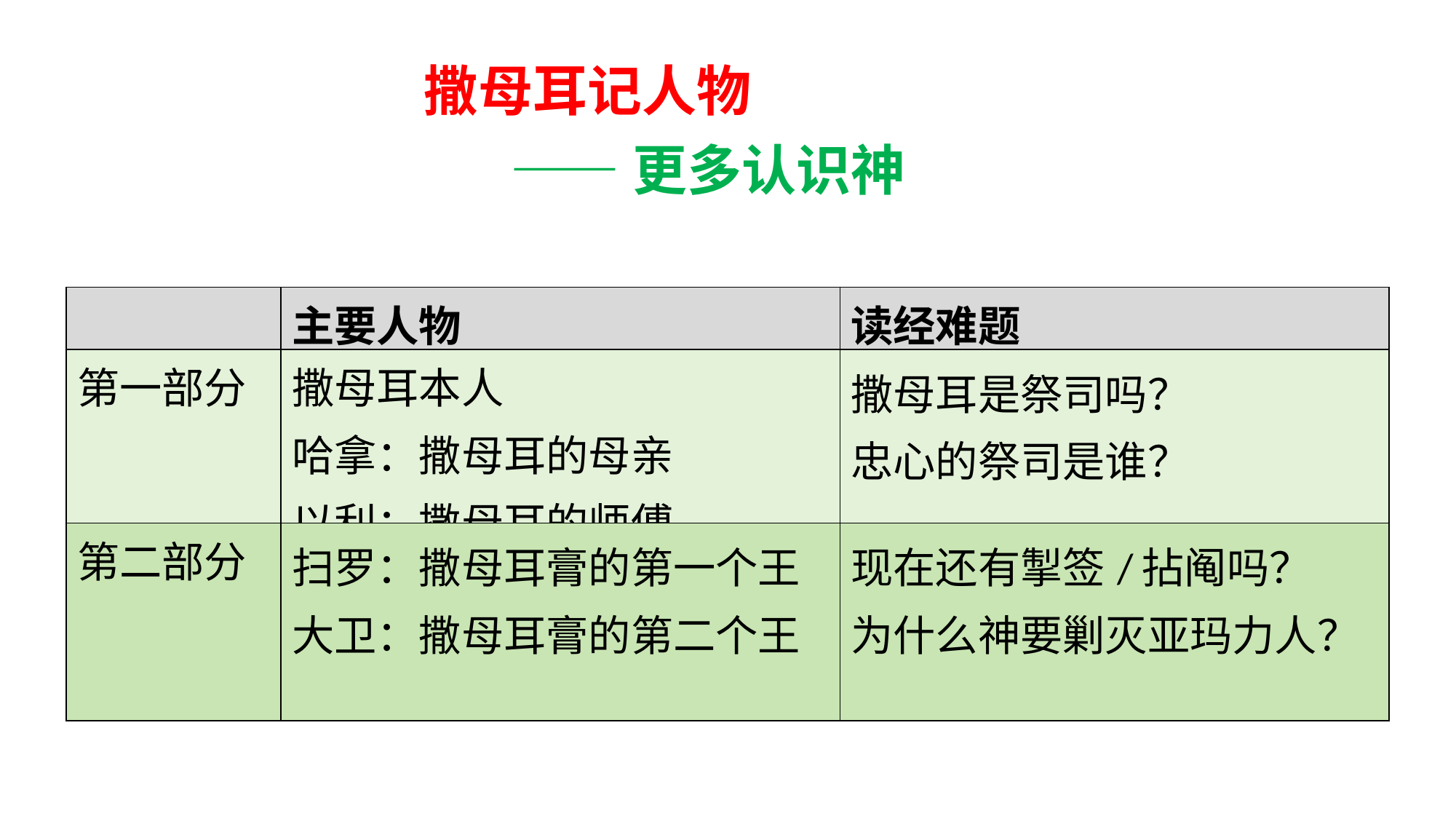

撒母耳记人物
       ——更多认识神

|  | 主要人物 | 读经难题 |
| --- | --- | --- |
| 第一部分 | 撒母耳本人 哈拿：撒母耳的母亲 以利：撒母耳的师傅 | 撒母耳是祭司吗？ 忠心的祭司是谁？ |
| 第二部分 | 扫罗：撒母耳膏的第一个王 大卫：撒母耳膏的第二个王 | 现在还有掣签/拈阄吗？ 为什么神要剿灭亚玛力人？ |
2.：